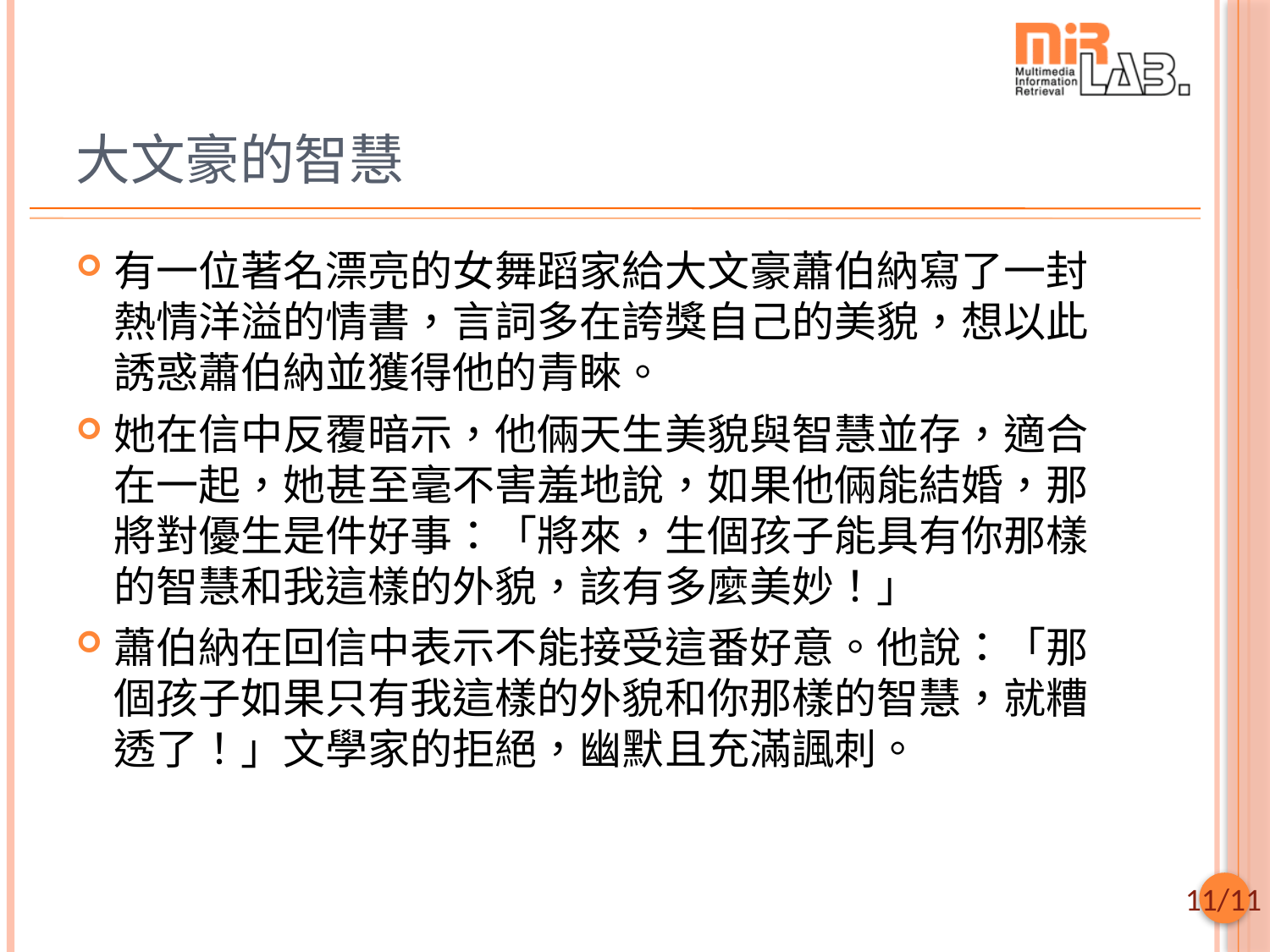

# 大文豪的智慧
有一位著名漂亮的女舞蹈家給大文豪蕭伯納寫了一封熱情洋溢的情書，言詞多在誇獎自己的美貌，想以此誘惑蕭伯納並獲得他的青睞。
她在信中反覆暗示，他倆天生美貌與智慧並存，適合在一起，她甚至毫不害羞地說，如果他倆能結婚，那將對優生是件好事：「將來，生個孩子能具有你那樣的智慧和我這樣的外貌，該有多麼美妙！」
蕭伯納在回信中表示不能接受這番好意。他說：「那個孩子如果只有我這樣的外貌和你那樣的智慧，就糟透了！」文學家的拒絕，幽默且充滿諷刺。